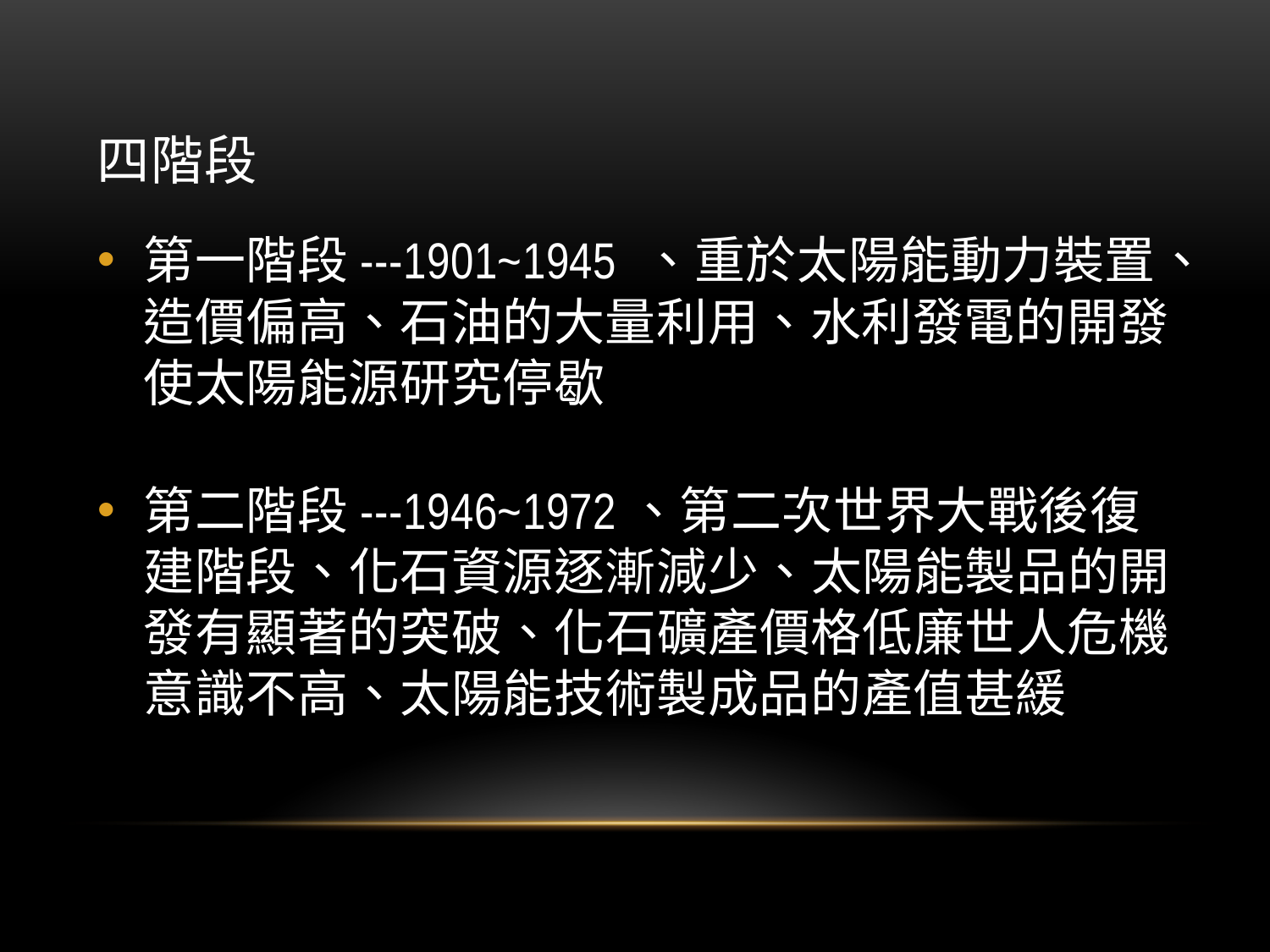

# 四階段
第一階段---1901~1945 、重於太陽能動力裝置、造價偏高、石油的大量利用、水利發電的開發使太陽能源研究停歇

第二階段---1946~1972、第二次世界大戰後復建階段、化石資源逐漸減少、太陽能製品的開發有顯著的突破、化石礦產價格低廉世人危機意識不高、太陽能技術製成品的產值甚緩